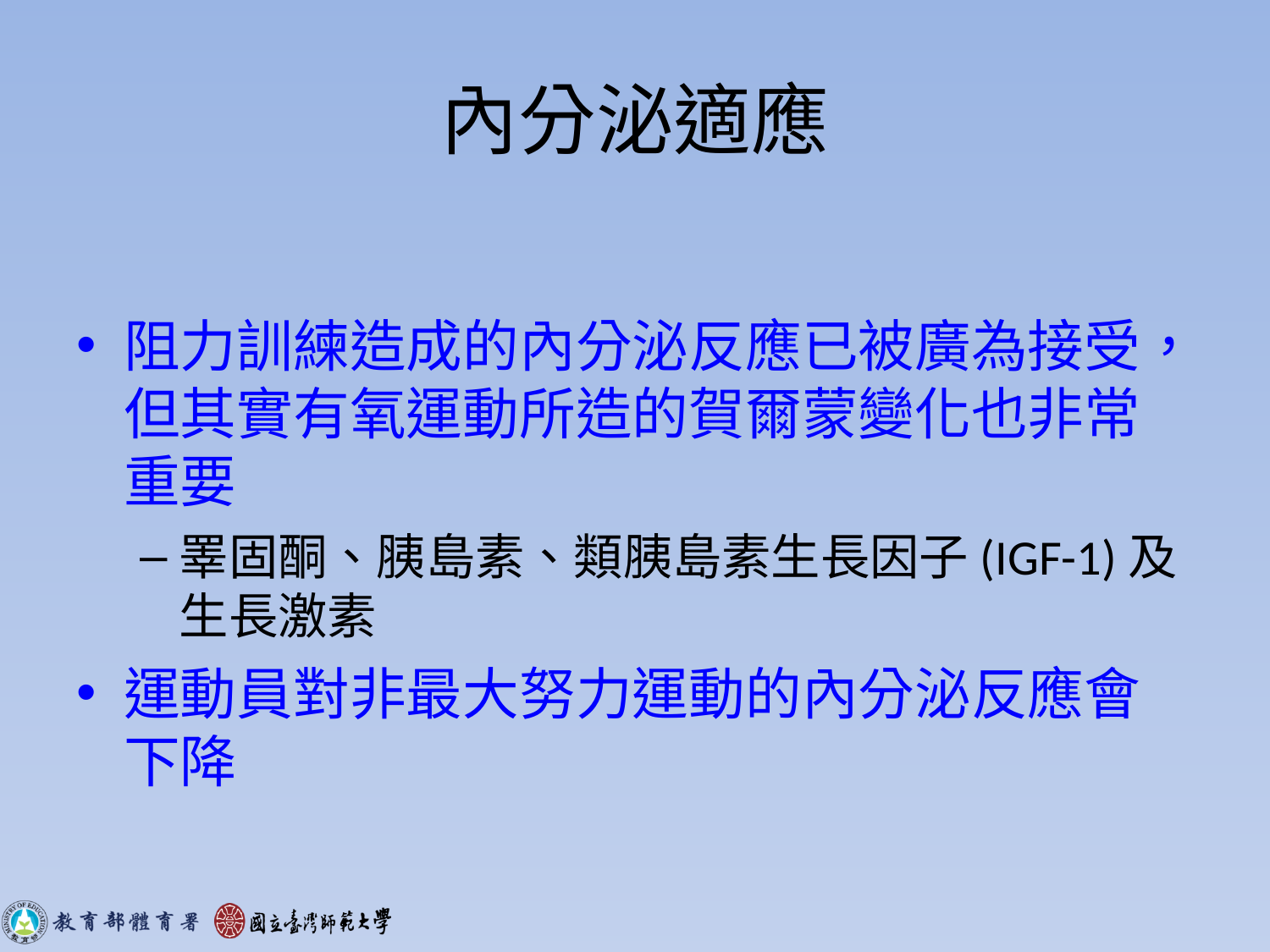

# 內分泌適應

阻力訓練造成的內分泌反應已被廣為接受，但其實有氧運動所造的賀爾蒙變化也非常重要
睪固酮、胰島素、類胰島素生長因子(IGF-1)及生長激素
運動員對非最大努力運動的內分泌反應會下降